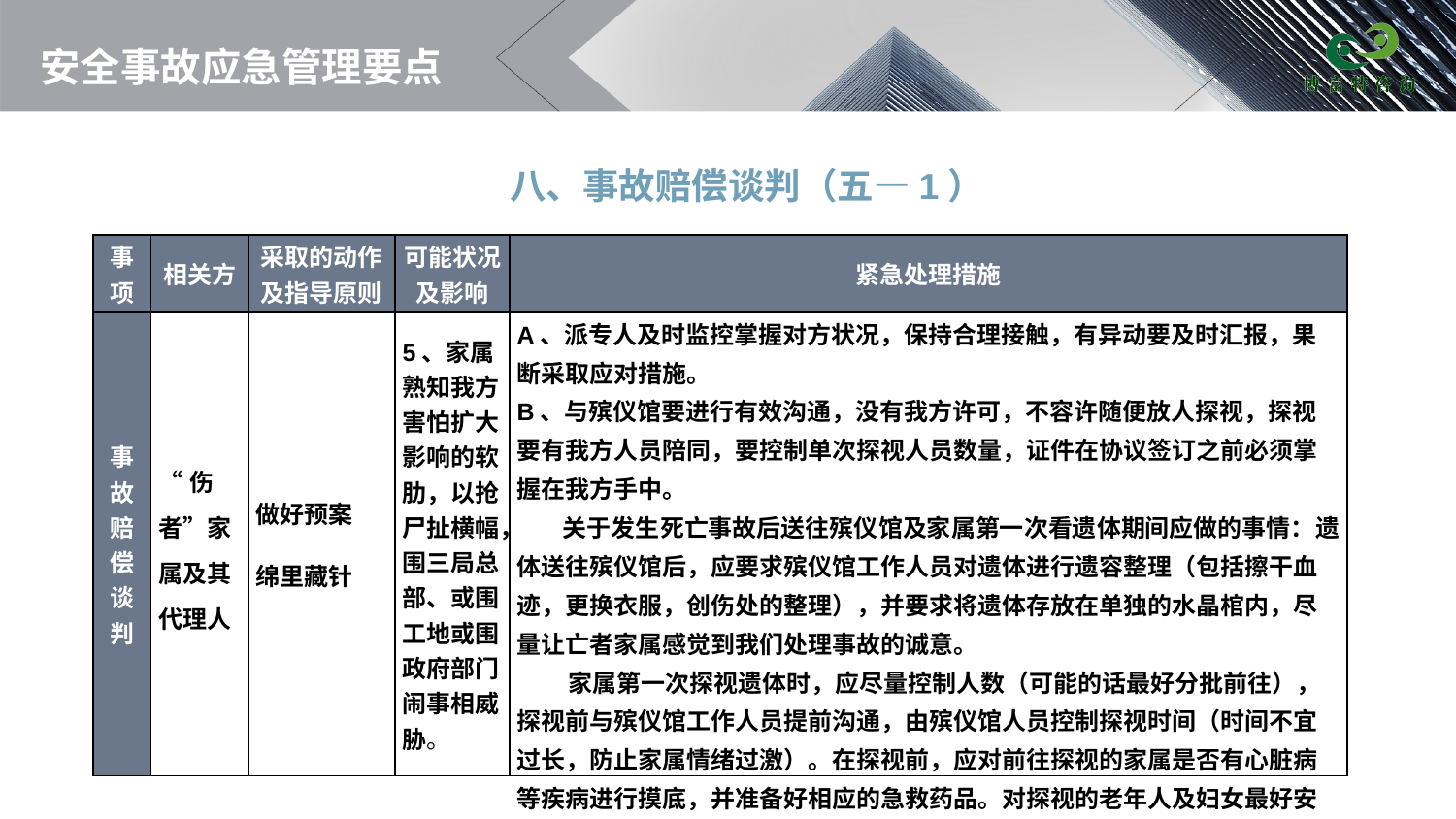

# 安全事故应急管理要点
八、事故赔偿谈判（五—1）
| 事项 | 相关方 | 采取的动作及指导原则 | 可能状况及影响 | 紧急处理措施 |
| --- | --- | --- | --- | --- |
| 事故赔偿谈判 | “伤者”家属及其代理人 | 做好预案 绵里藏针 | 5、家属熟知我方害怕扩大影响的软肋，以抢尸扯横幅，围三局总部、或围工地或围政府部门闹事相威胁。 | A、派专人及时监控掌握对方状况，保持合理接触，有异动要及时汇报，果断采取应对措施。 B、与殡仪馆要进行有效沟通，没有我方许可，不容许随便放人探视，探视要有我方人员陪同，要控制单次探视人员数量，证件在协议签订之前必须掌握在我方手中。 关于发生死亡事故后送往殡仪馆及家属第一次看遗体期间应做的事情：遗体送往殡仪馆后，应要求殡仪馆工作人员对遗体进行遗容整理（包括擦干血迹，更换衣服，创伤处的整理），并要求将遗体存放在单独的水晶棺内，尽量让亡者家属感觉到我们处理事故的诚意。 家属第一次探视遗体时，应尽量控制人数（可能的话最好分批前往），探视前与殡仪馆工作人员提前沟通，由殡仪馆人员控制探视时间（时间不宜过长，防止家属情绪过激）。在探视前，应对前往探视的家属是否有心脏病等疾病进行摸底，并准备好相应的急救药品。对探视的老年人及妇女最好安排专人看护。 |